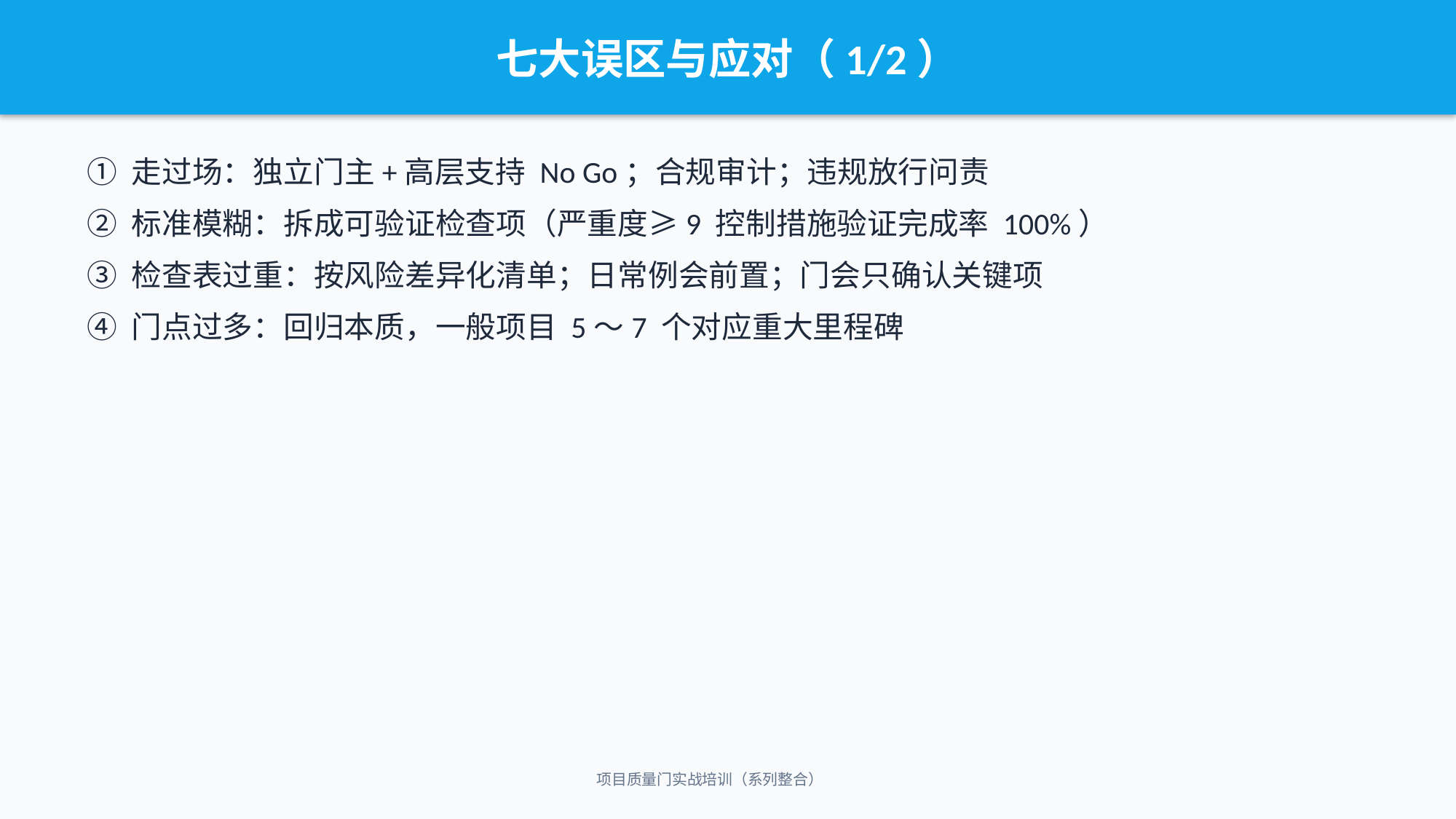

七大误区与应对（1/2）
① 走过场：独立门主+高层支持 No Go；合规审计；违规放行问责
② 标准模糊：拆成可验证检查项（严重度≥9 控制措施验证完成率 100%）
③ 检查表过重：按风险差异化清单；日常例会前置；门会只确认关键项
④ 门点过多：回归本质，一般项目 5～7 个对应重大里程碑
项目质量门实战培训（系列整合）